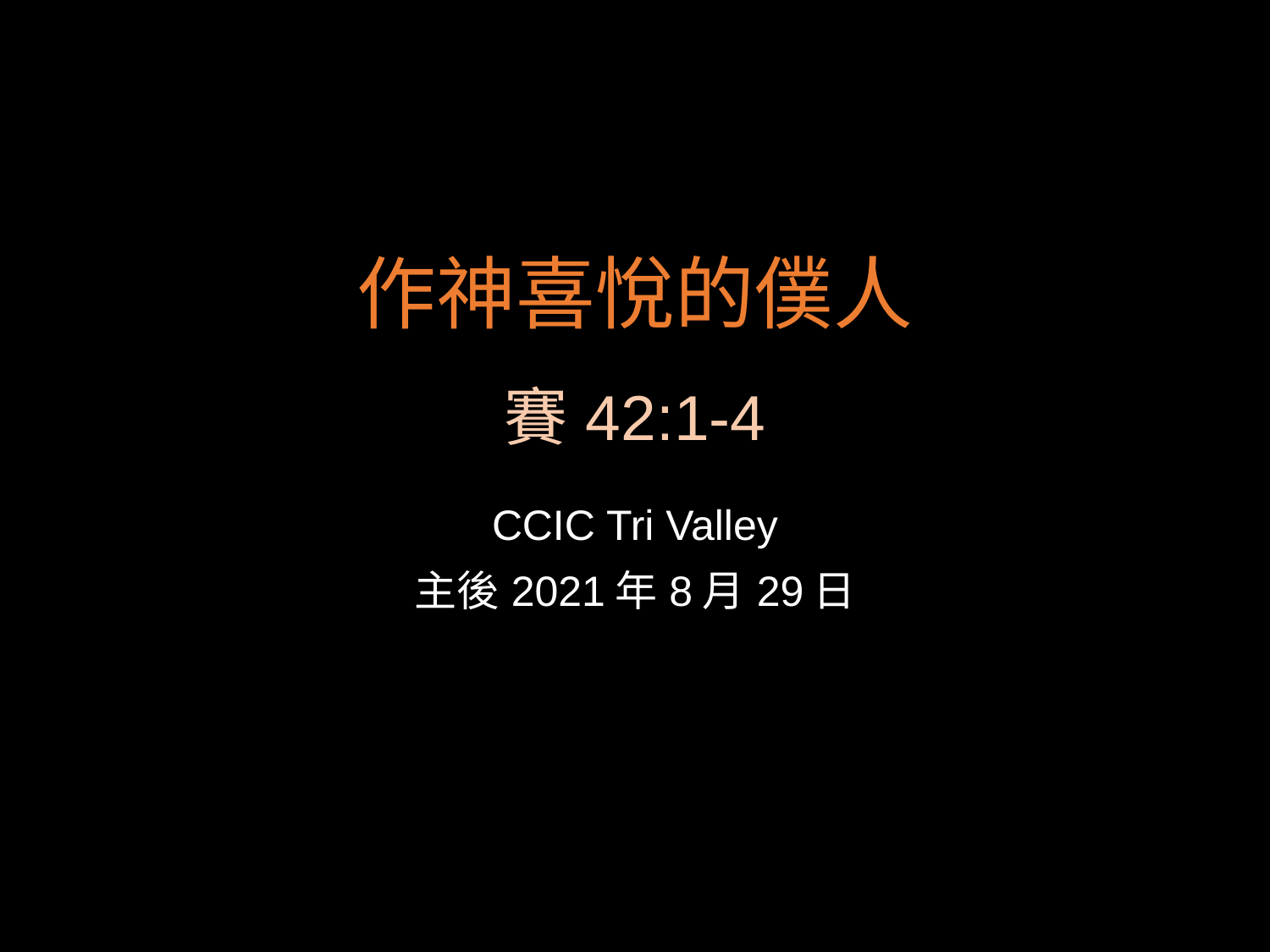

# 作神喜悅的僕人 賽42:1-4
CCIC Tri Valley
主後2021年8月29日